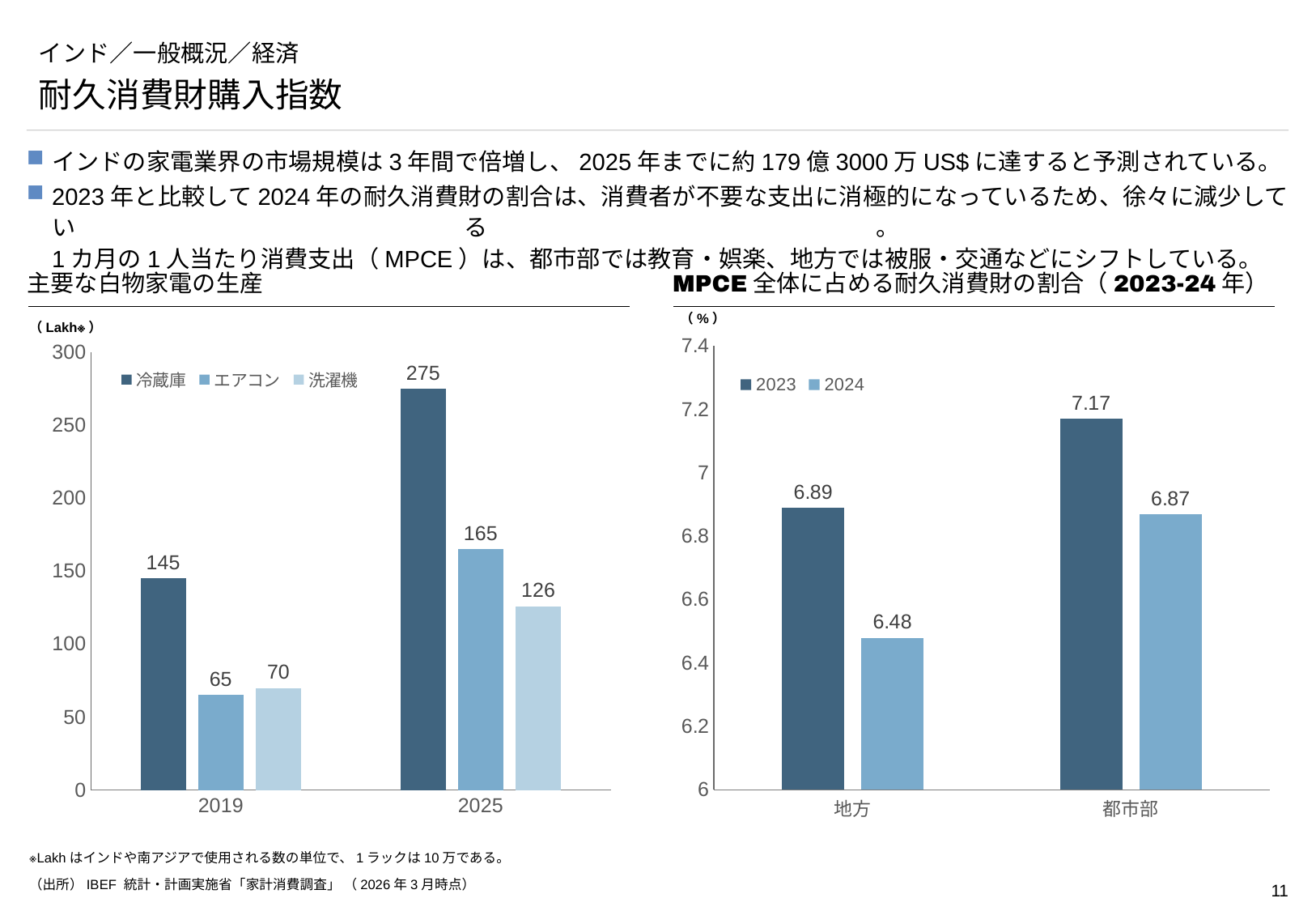

# インド／一般概況／経済
耐久消費財購入指数
インドの家電業界の市場規模は3年間で倍増し、2025年までに約179億3000万US$に達すると予測されている。
2023年と比較して2024年の耐久消費財の割合は、消費者が不要な支出に消極的になっているため、徐々に減少している。
1カ月の1人当たり消費支出（MPCE）は、都市部では教育・娯楽、地方では被服・交通などにシフトしている。
主要な白物家電の生産
MPCE全体に占める耐久消費財の割合（2023-24年）
（%）
（Lakh※）

### Chart

| Category | 冷蔵庫 | エアコン | 洗濯機 |
|---|---|---|---|
| 2019 | 145.0 | 65.0 | 70.0 |
| 2025 | 275.0 | 165.0 | 126.0 |

### Chart

| Category | 2023 | 2024 |
|---|---|---|
| 地方 | 6.89 | 6.48 |
| 都市部 | 7.17 | 6.87 |
※Lakhはインドや南アジアで使用される数の単位で、1ラックは10万である。

（出所）IBEF 統計・計画実施省「家計消費調査」 （2026年3月時点）